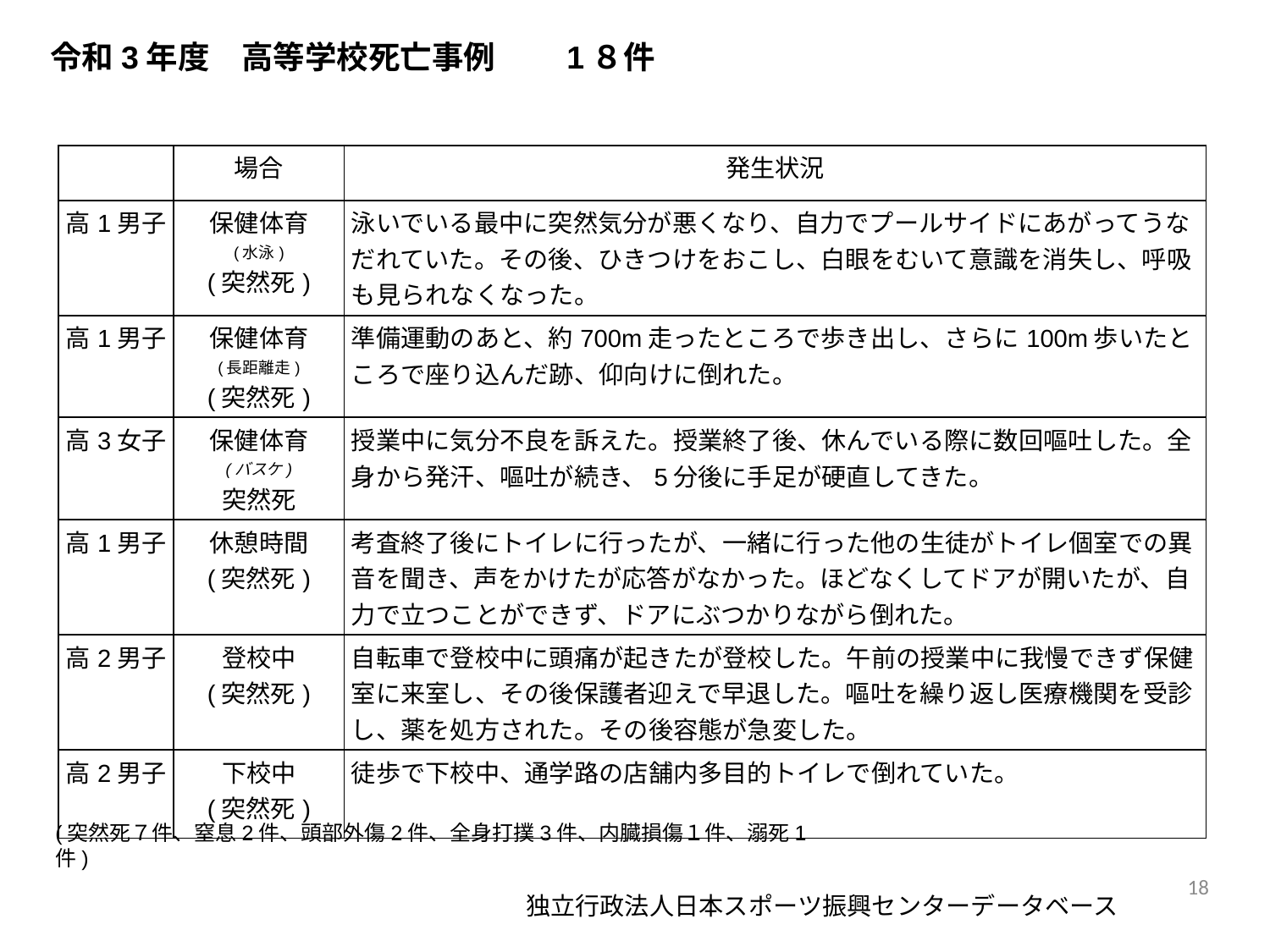

令和3年度　高等学校死亡事例　　1８件
|  | 場合 | 発生状況 |
| --- | --- | --- |
| 高1男子 | 保健体育 (水泳) (突然死) | 泳いでいる最中に突然気分が悪くなり、自力でプールサイドにあがってうなだれていた。その後、ひきつけをおこし、白眼をむいて意識を消失し、呼吸も見られなくなった。 |
| 高1男子 | 保健体育 (長距離走) (突然死) | 準備運動のあと、約700m走ったところで歩き出し、さらに100m歩いたところで座り込んだ跡、仰向けに倒れた。 |
| 高3女子 | 保健体育 (バスケ) 突然死 | 授業中に気分不良を訴えた。授業終了後、休んでいる際に数回嘔吐した。全身から発汗、嘔吐が続き、5分後に手足が硬直してきた。 |
| 高1男子 | 休憩時間 (突然死) | 考査終了後にトイレに行ったが、一緒に行った他の生徒がトイレ個室での異音を聞き、声をかけたが応答がなかった。ほどなくしてドアが開いたが、自力で立つことができず、ドアにぶつかりながら倒れた。 |
| 高2男子 | 登校中 (突然死) | 自転車で登校中に頭痛が起きたが登校した。午前の授業中に我慢できず保健室に来室し、その後保護者迎えで早退した。嘔吐を繰り返し医療機関を受診し、薬を処方された。その後容態が急変した。 |
| 高2男子 | 下校中 (突然死) | 徒歩で下校中、通学路の店舗内多目的トイレで倒れていた。 |
(突然死７件、窒息2件、頭部外傷2件、全身打撲3件、内臓損傷１件、溺死1件)
18
独立行政法人日本スポーツ振興センターデータベース